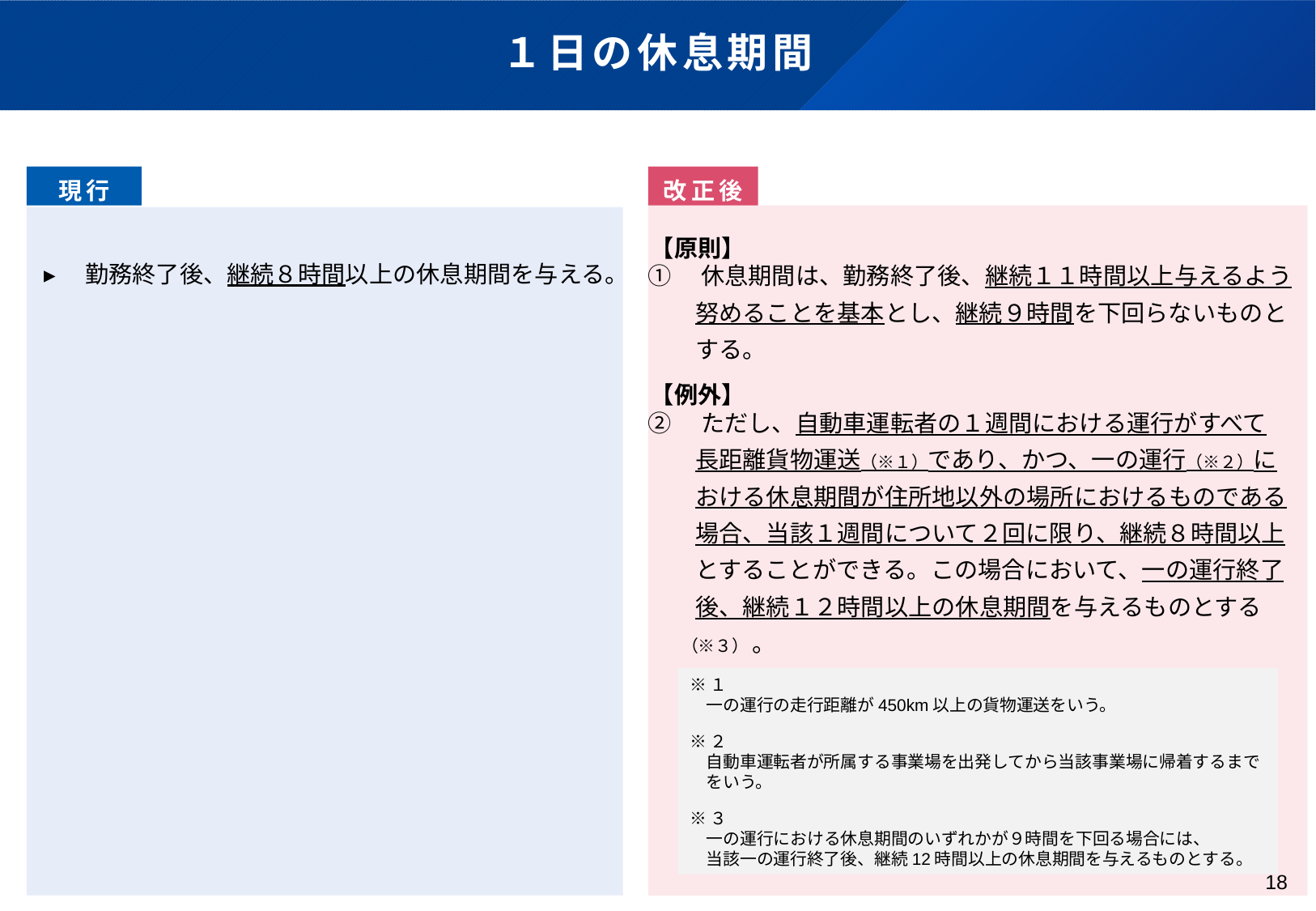

# １日の休息期間
現行
改正後

【原則】

▸　勤務終了後、継続８時間以上の休息期間を与える。

①　休息期間は、勤務終了後、継続１１時間以上与えるよう
　　努めることを基本とし、継続９時間を下回らないものと
　　する。

②　ただし、自動車運転者の１週間における運行がすべて
　　長距離貨物運送（※１）であり、かつ、一の運行（※２）に
　　おける休息期間が住所地以外の場所におけるものである
　　場合、当該１週間について２回に限り、継続８時間以上
　　とすることができる。この場合において、一の運行終了
　　後、継続１２時間以上の休息期間を与えるものとする
　　（※３） 。
【例外】
※１
　一の運行の走行距離が450km以上の貨物運送をいう。

※２
　自動車運転者が所属する事業場を出発してから当該事業場に帰着するまで
　をいう。

※３
　一の運行における休息期間のいずれかが９時間を下回る場合には、
　当該一の運行終了後、継続12時間以上の休息期間を与えるものとする。
18